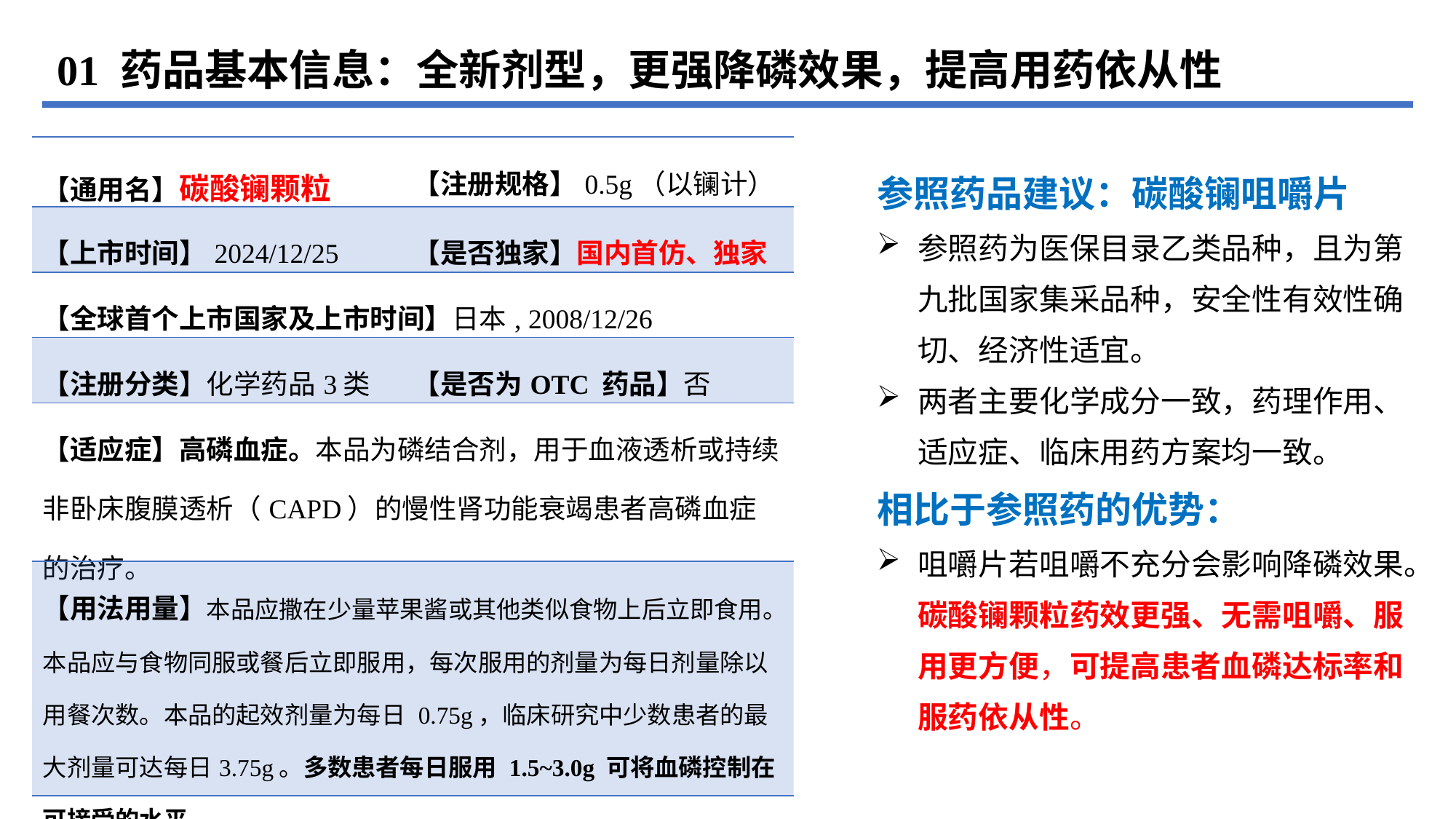

01 药品基本信息：全新剂型，更强降磷效果，提高用药依从性
| 【通用名】碳酸镧颗粒 | 【注册规格】0.5g（以镧计） |
| --- | --- |
| 【上市时间】2024/12/25 | 【是否独家】国内首仿、独家 |
| 【全球首个上市国家及上市时间】日本, 2008/12/26 |  |
| 【注册分类】化学药品3类 | 【是否为OTC 药品】否 |
| 【适应症】高磷血症。本品为磷结合剂，用于血液透析或持续非卧床腹膜透析（CAPD）的慢性肾功能衰竭患者高磷血症的治疗。 |  |
| 【用法用量】本品应撒在少量苹果酱或其他类似食物上后立即食用。本品应与食物同服或餐后立即服用，每次服用的剂量为每日剂量除以用餐次数。本品的起效剂量为每日 0.75g，临床研究中少数患者的最大剂量可达每日3.75g。多数患者每日服用 1.5~3.0g 可将血磷控制在可接受的水平。 |  |
参照药品建议：碳酸镧咀嚼片
参照药为医保目录乙类品种，且为第九批国家集采品种，安全性有效性确切、经济性适宜。
两者主要化学成分一致，药理作用、适应症、临床用药方案均一致。
相比于参照药的优势：
咀嚼片若咀嚼不充分会影响降磷效果。碳酸镧颗粒药效更强、无需咀嚼、服用更方便，可提高患者血磷达标率和服药依从性。